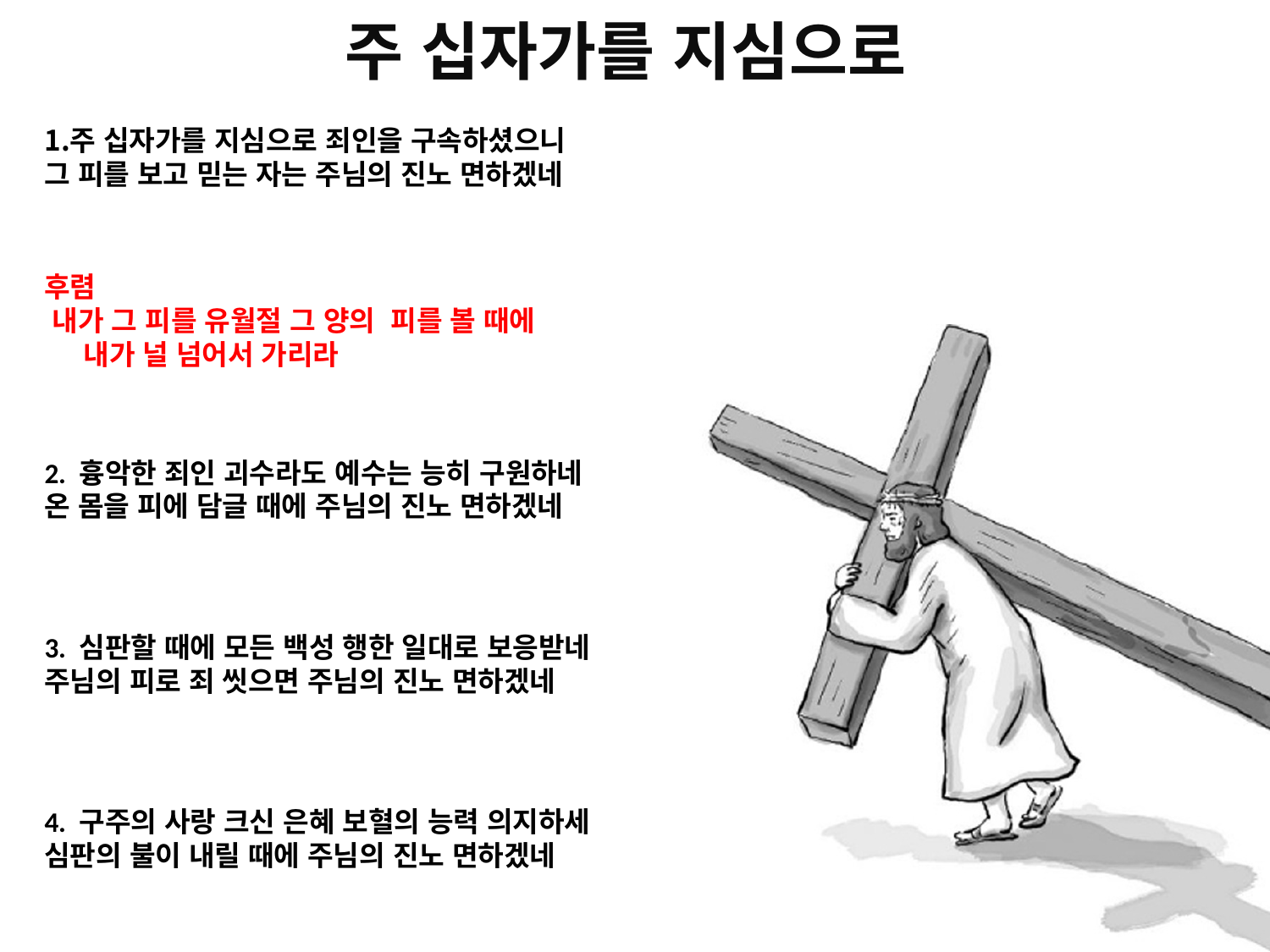

# 주 십자가를 지심으로
주 십자가를 지심으로 죄인을 구속하셨으니
그 피를 보고 믿는 자는 주님의 진노 면하겠네

후렴
 내가 그 피를 유월절 그 양의  피를 볼 때에                   내가 널 넘어서 가리라

2. 흉악한 죄인 괴수라도 예수는 능히 구원하네
온 몸을 피에 담글 때에 주님의 진노 면하겠네
3. 심판할 때에 모든 백성 행한 일대로 보응받네
주님의 피로 죄 씻으면 주님의 진노 면하겠네
4. 구주의 사랑 크신 은혜 보혈의 능력 의지하세
심판의 불이 내릴 때에 주님의 진노 면하겠네